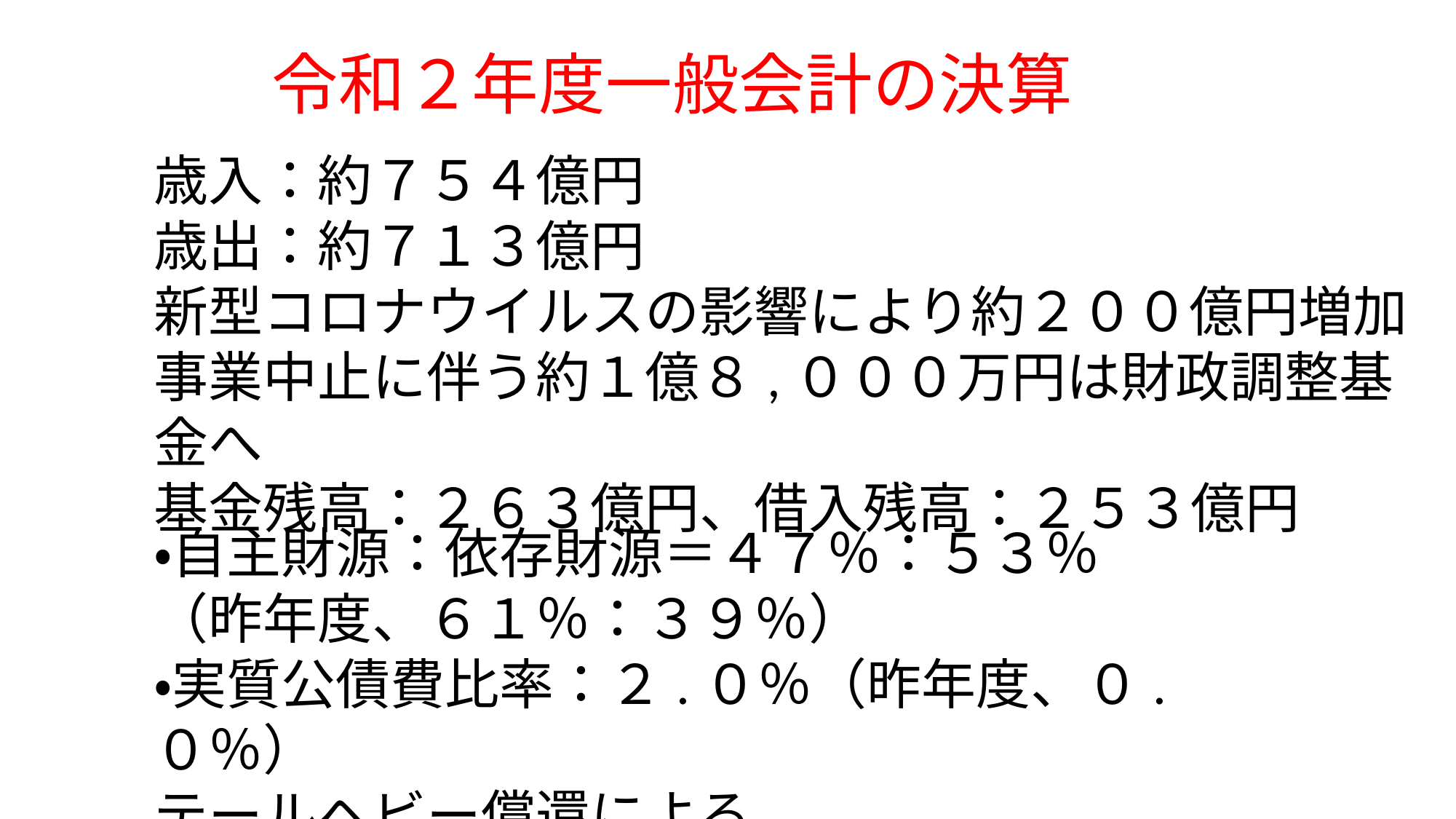

令和２年度一般会計の決算
歳入：約７５４億円
歳出：約７１３億円
新型コロナウイルスの影響により約２００億円増加
事業中止に伴う約１億８,０００万円は財政調整基金へ
基金残高：２６３億円、借入残高：２５３億円
・自主財源：依存財源＝４７％：５３％
（昨年度、６１％：３９％）
・実質公債費比率：２.０％（昨年度、０.０％）
テールヘビー償還による